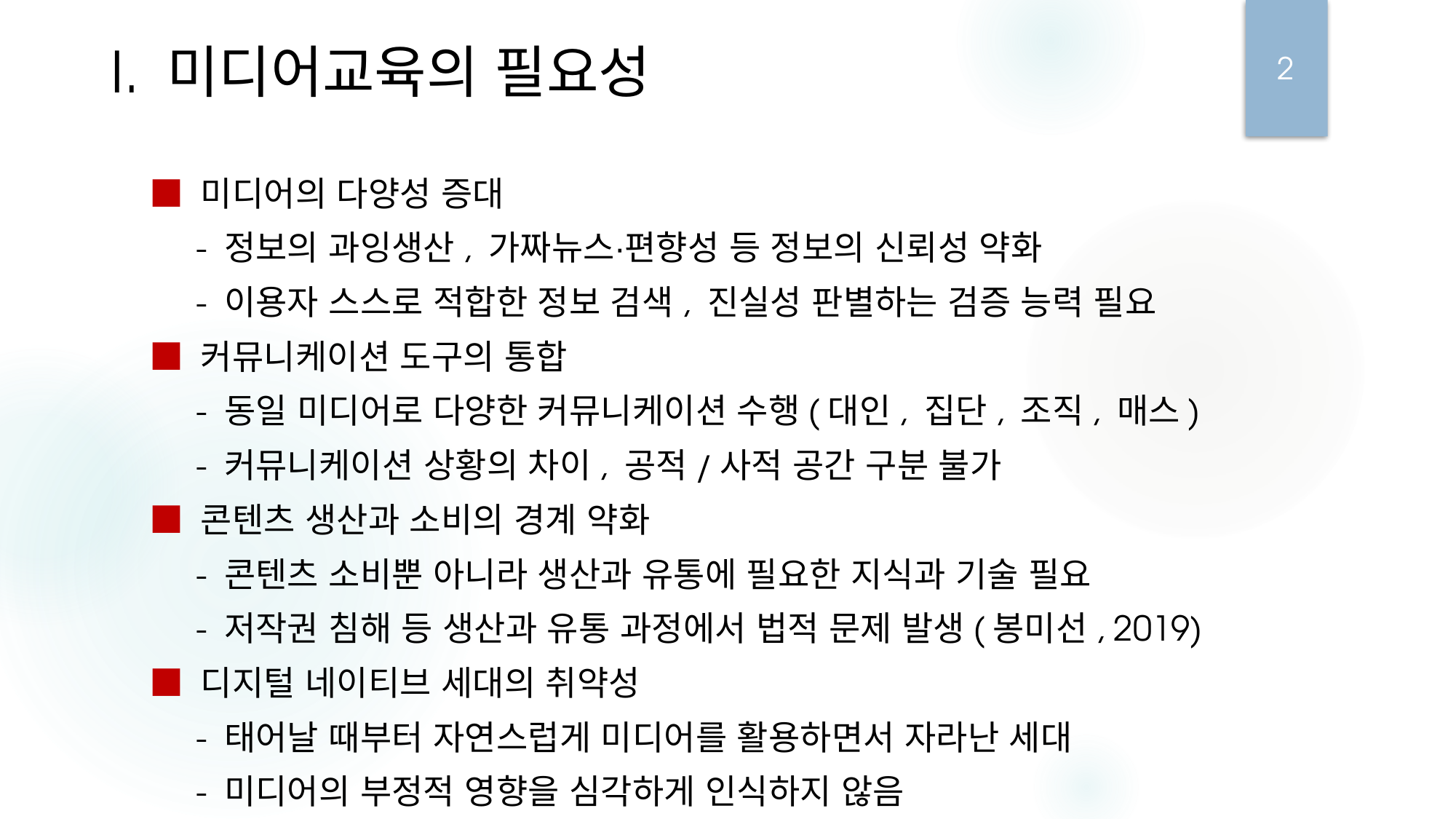

I. 미디어교육의 필요성

    ■ 미디어의 다양성 증대
         - 정보의 과잉생산, 가짜뉴스∙편향성 등 정보의 신뢰성 약화
         - 이용자 스스로 적합한 정보 검색, 진실성 판별하는 검증 능력 필요
    ■ 커뮤니케이션 도구의 통합
         - 동일 미디어로 다양한 커뮤니케이션 수행(대인, 집단, 조직, 매스)
         - 커뮤니케이션 상황의 차이, 공적/사적 공간 구분 불가
    ■ 콘텐츠 생산과 소비의 경계 약화
         - 콘텐츠 소비뿐 아니라 생산과 유통에 필요한 지식과 기술 필요
         - 저작권 침해 등 생산과 유통 과정에서 법적 문제 발생(봉미선, 2019)
    ■ 디지털 네이티브 세대의 취약성
         - 태어날 때부터 자연스럽게 미디어를 활용하면서 자라난 세대
         - 미디어의 부정적 영향을 심각하게 인식하지 않음
2